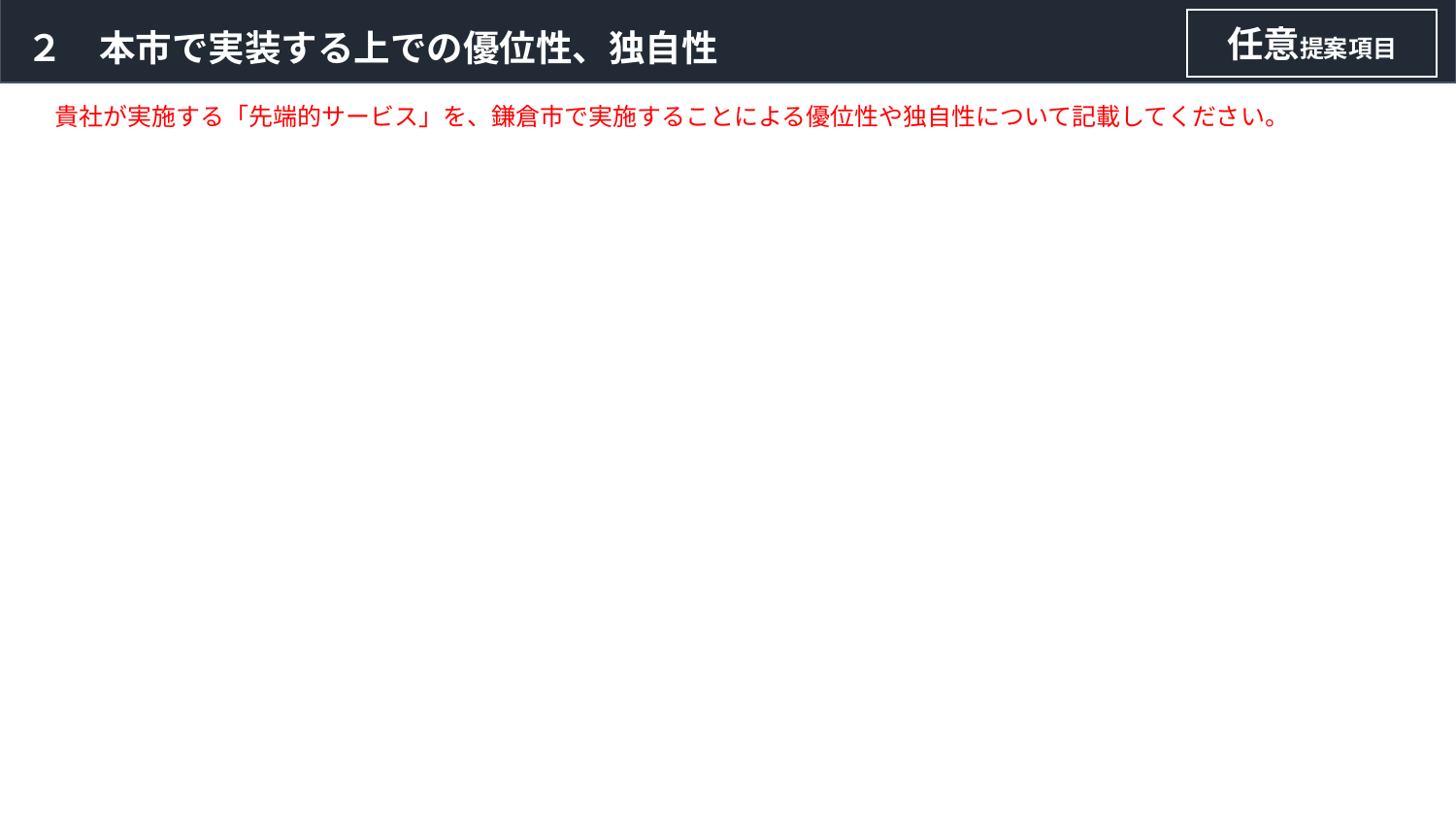

任意提案項目
２　本市で実装する上での優位性、独自性
貴社が実施する「先端的サービス」を、鎌倉市で実施することによる優位性や独自性について記載してください。